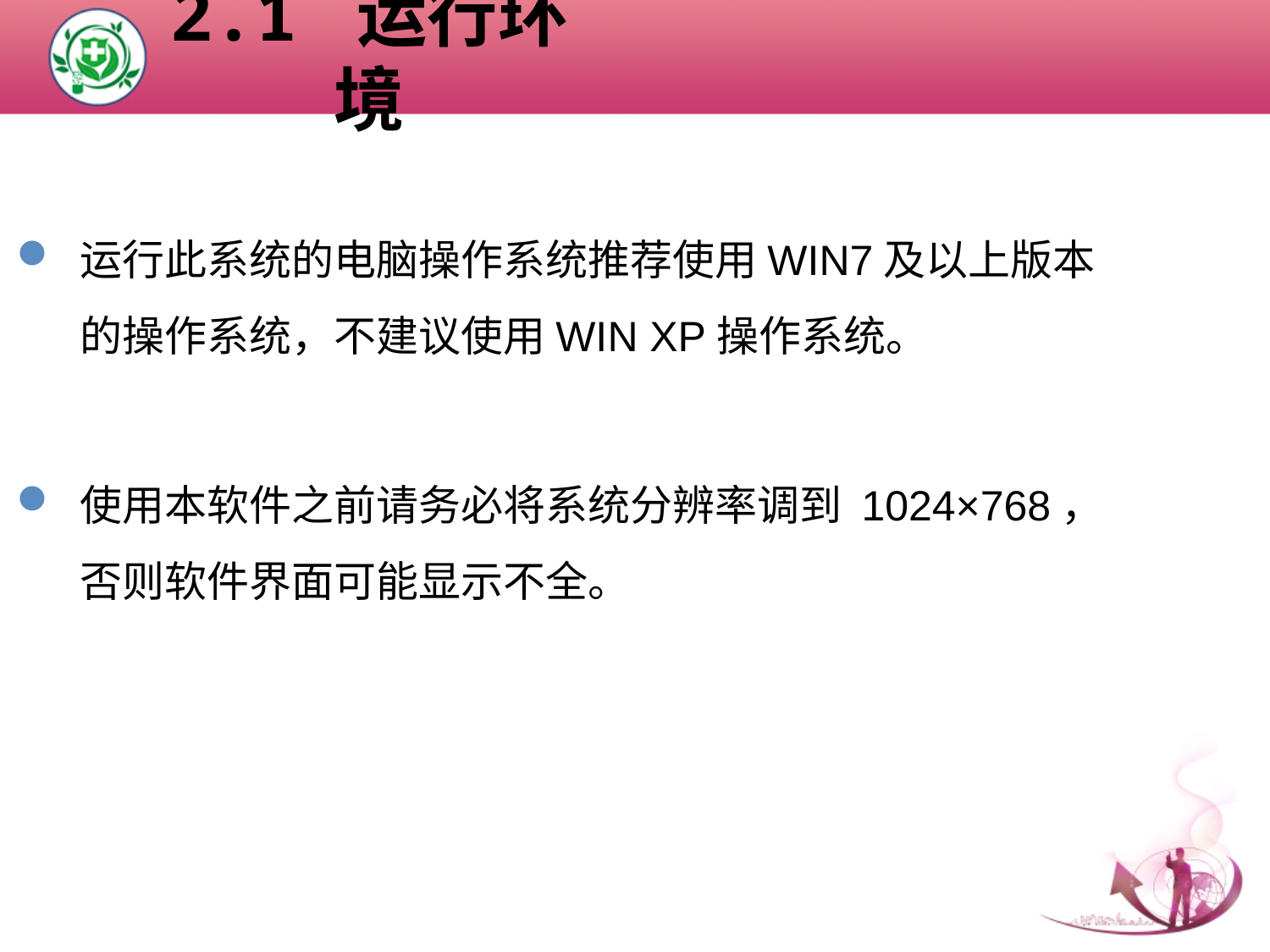

# 2.1 运行环境

运行此系统的电脑操作系统推荐使用WIN7及以上版本的操作系统，不建议使用WIN XP操作系统。

使用本软件之前请务必将系统分辨率调到 1024×768，否则软件界面可能显示不全。